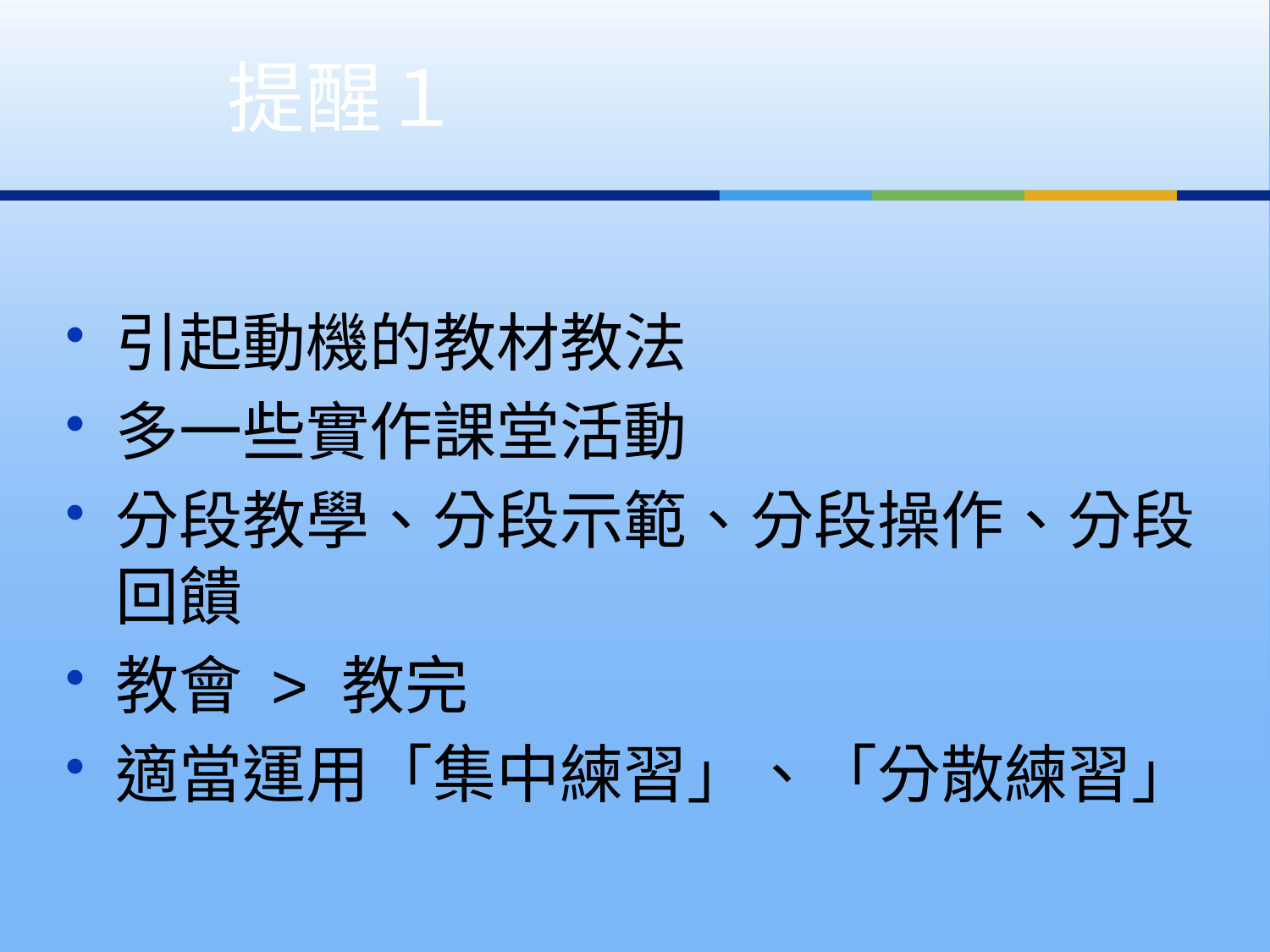

# 提醒１
引起動機的教材教法
多一些實作課堂活動
分段教學、分段示範、分段操作、分段回饋
教會 > 教完
適當運用「集中練習」、「分散練習」